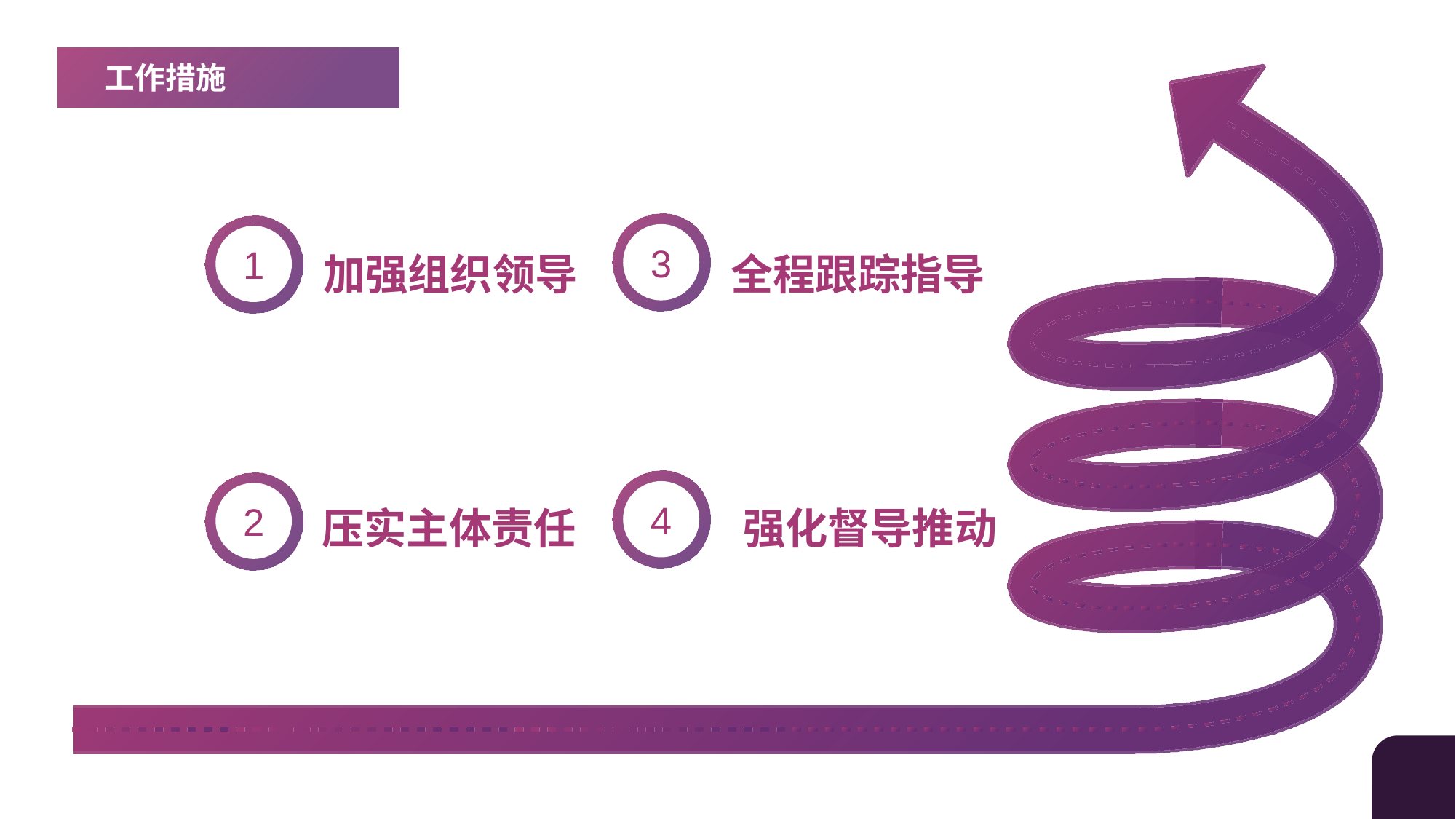

工作措施

全程跟踪指导
加强组织领导
3
1

强化督导推动
压实主体责任
4
2